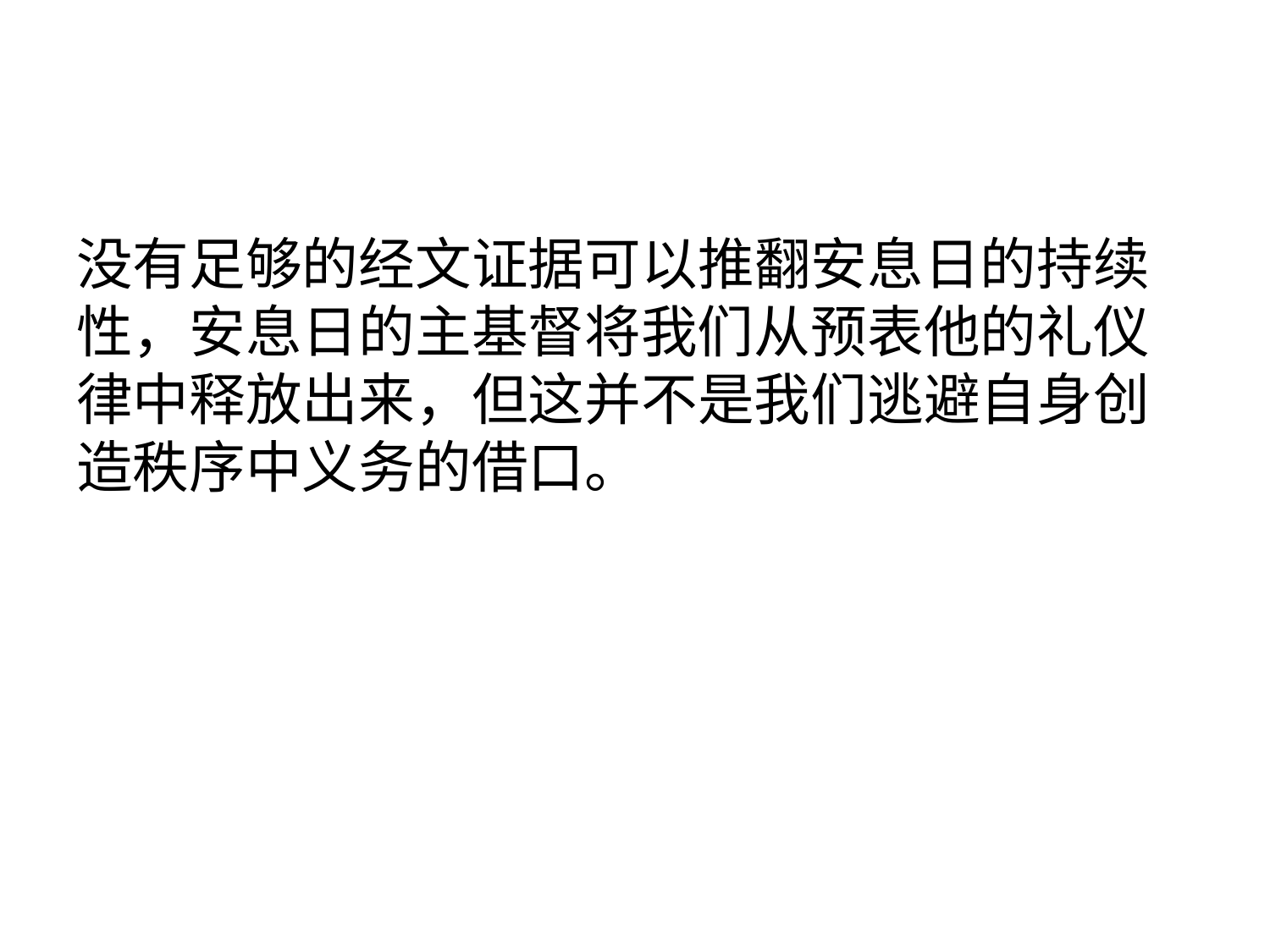

#
没有足够的经文证据可以推翻安息日的持续性，安息日的主基督将我们从预表他的礼仪律中释放出来，但这并不是我们逃避自身创造秩序中义务的借口。